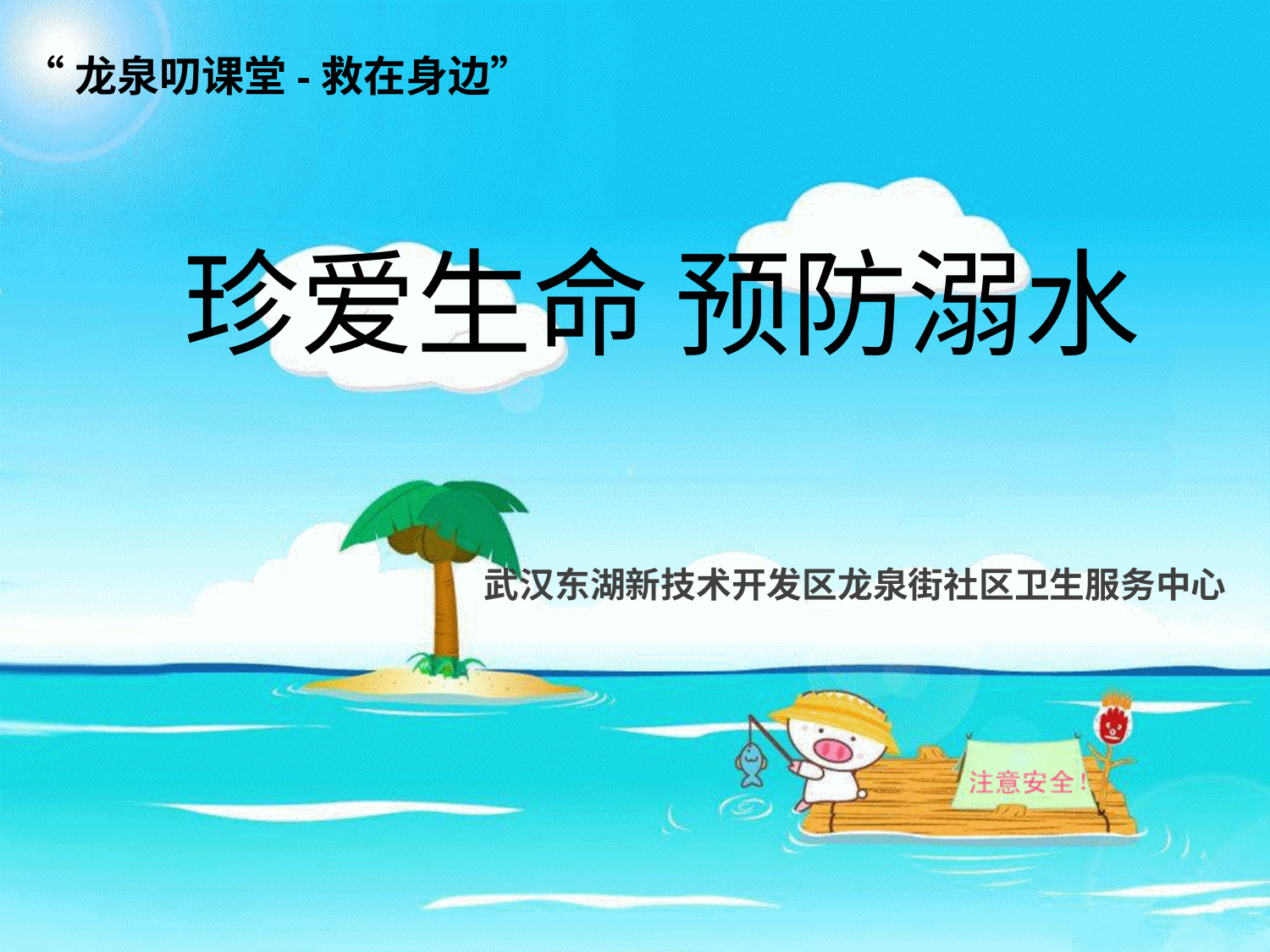

“龙泉叨课堂-救在身边”
 珍爱生命 预防溺水
武汉东湖新技术开发区龙泉街社区卫生服务中心